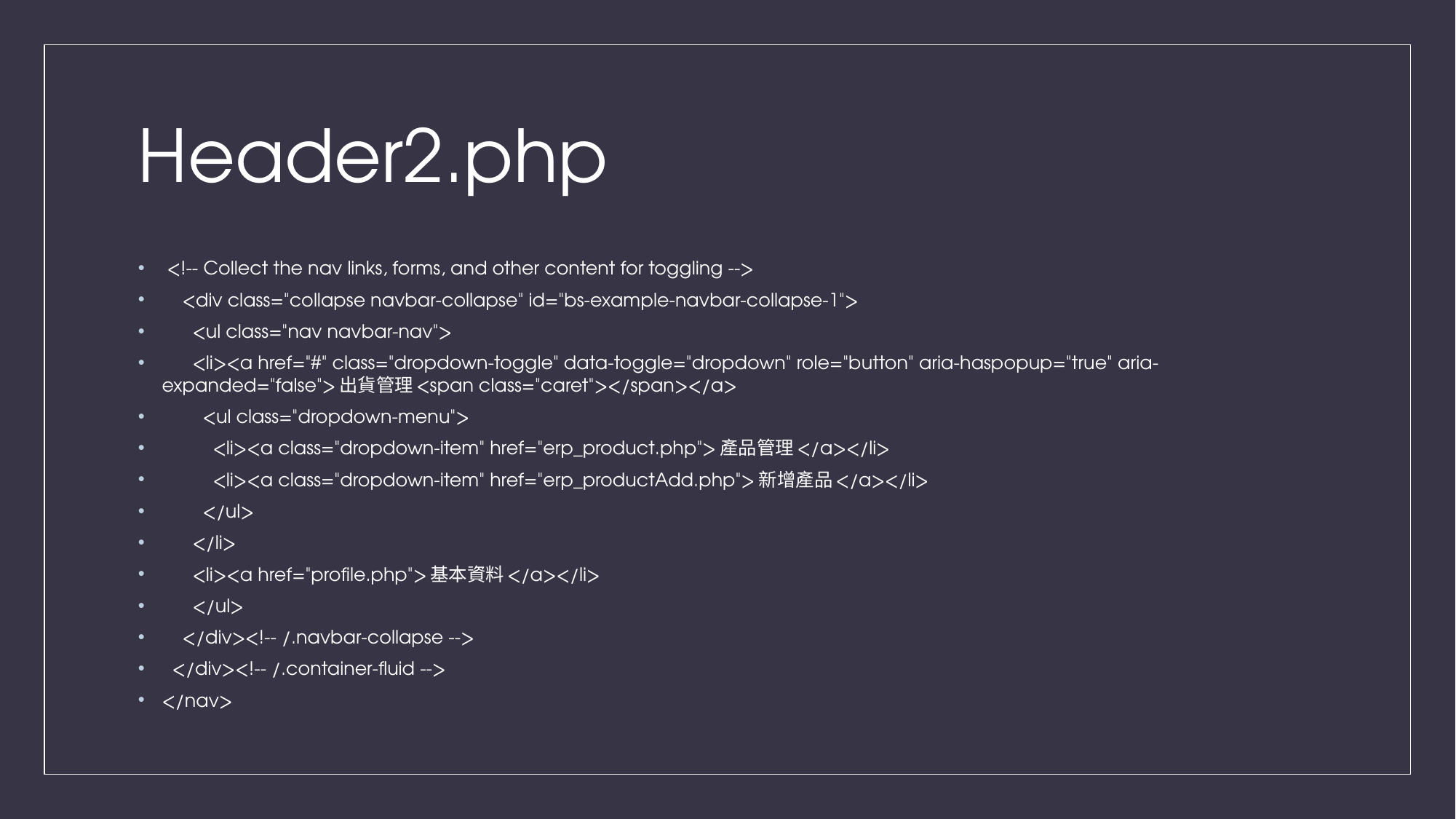

# Header2.php
 <!-- Collect the nav links, forms, and other content for toggling -->
    <div class="collapse navbar-collapse" id="bs-example-navbar-collapse-1">
      <ul class="nav navbar-nav">
      <li><a href="#" class="dropdown-toggle" data-toggle="dropdown" role="button" aria-haspopup="true" aria-expanded="false">出貨管理<span class="caret"></span></a>
        <ul class="dropdown-menu">
          <li><a class="dropdown-item" href="erp_product.php">產品管理</a></li>
          <li><a class="dropdown-item" href="erp_productAdd.php">新增產品</a></li>
        </ul>
      </li>
      <li><a href="profile.php">基本資料</a></li>
      </ul>
    </div><!-- /.navbar-collapse -->
  </div><!-- /.container-fluid -->
</nav>